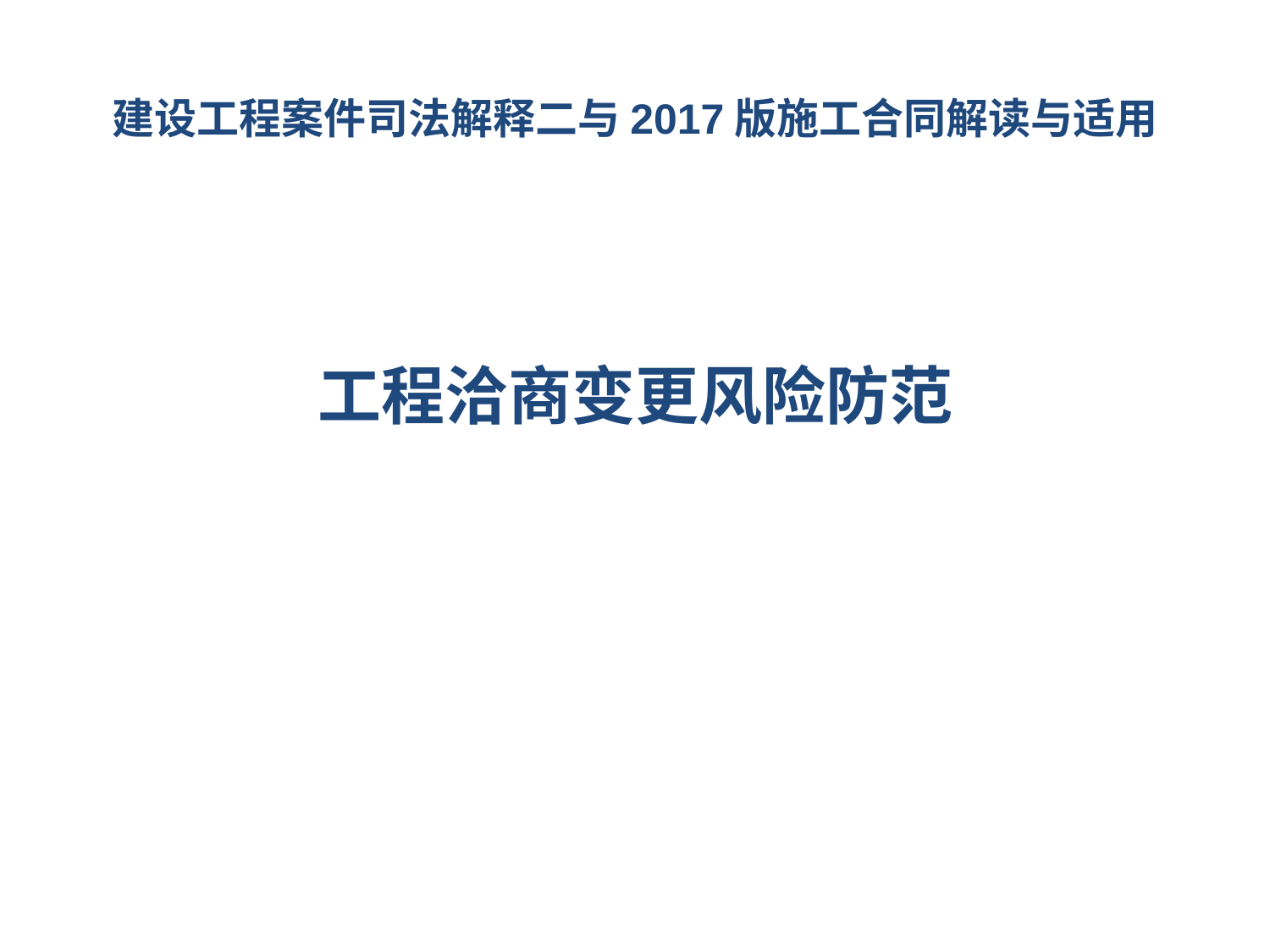

# 建设工程案件司法解释二与2017版施工合同解读与适用

工程洽商变更风险防范
46